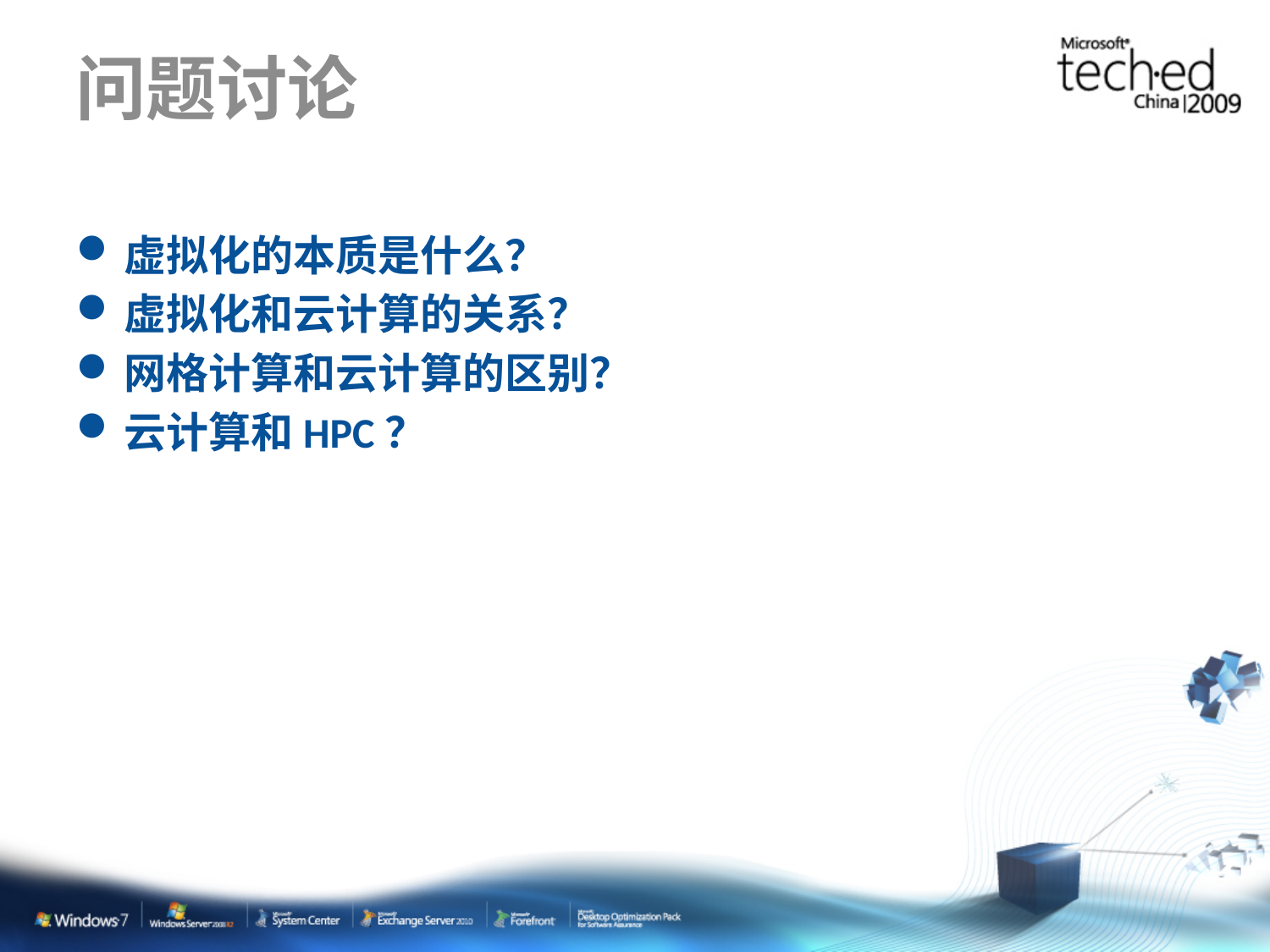

# 问题讨论
虚拟化的本质是什么？
虚拟化和云计算的关系？
网格计算和云计算的区别？
云计算和HPC？